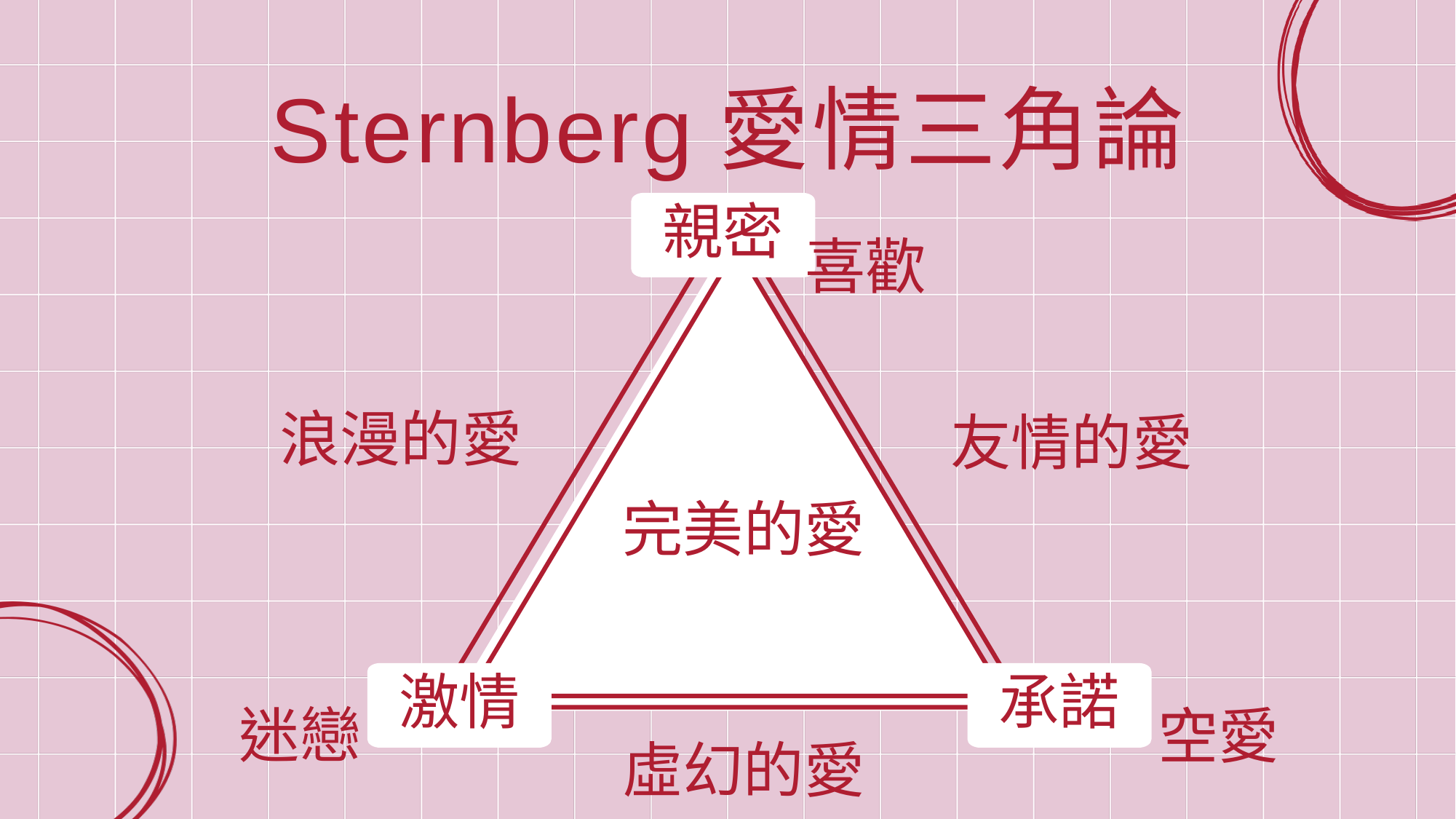

Sternberg愛情三角論

親密

喜歡
浪漫的愛
友情的愛

完美的愛

激情

承諾
迷戀
空愛
虛幻的愛